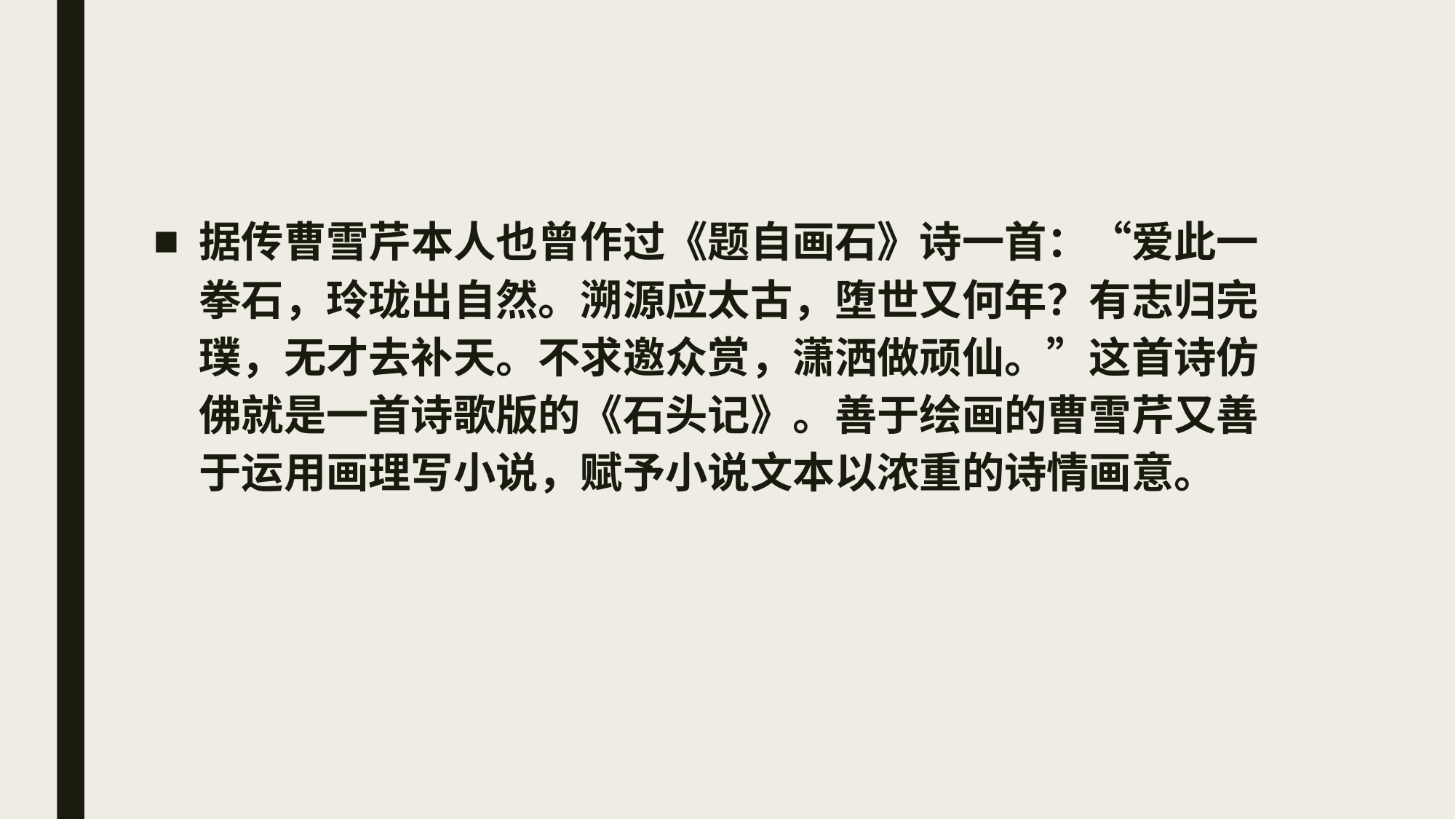

#
据传曹雪芹本人也曾作过《题自画石》诗一首：“爱此一拳石，玲珑出自然。溯源应太古，堕世又何年？有志归完璞，无才去补天。不求邀众赏，潇洒做顽仙。”这首诗仿佛就是一首诗歌版的《石头记》。善于绘画的曹雪芹又善于运用画理写小说，赋予小说文本以浓重的诗情画意。